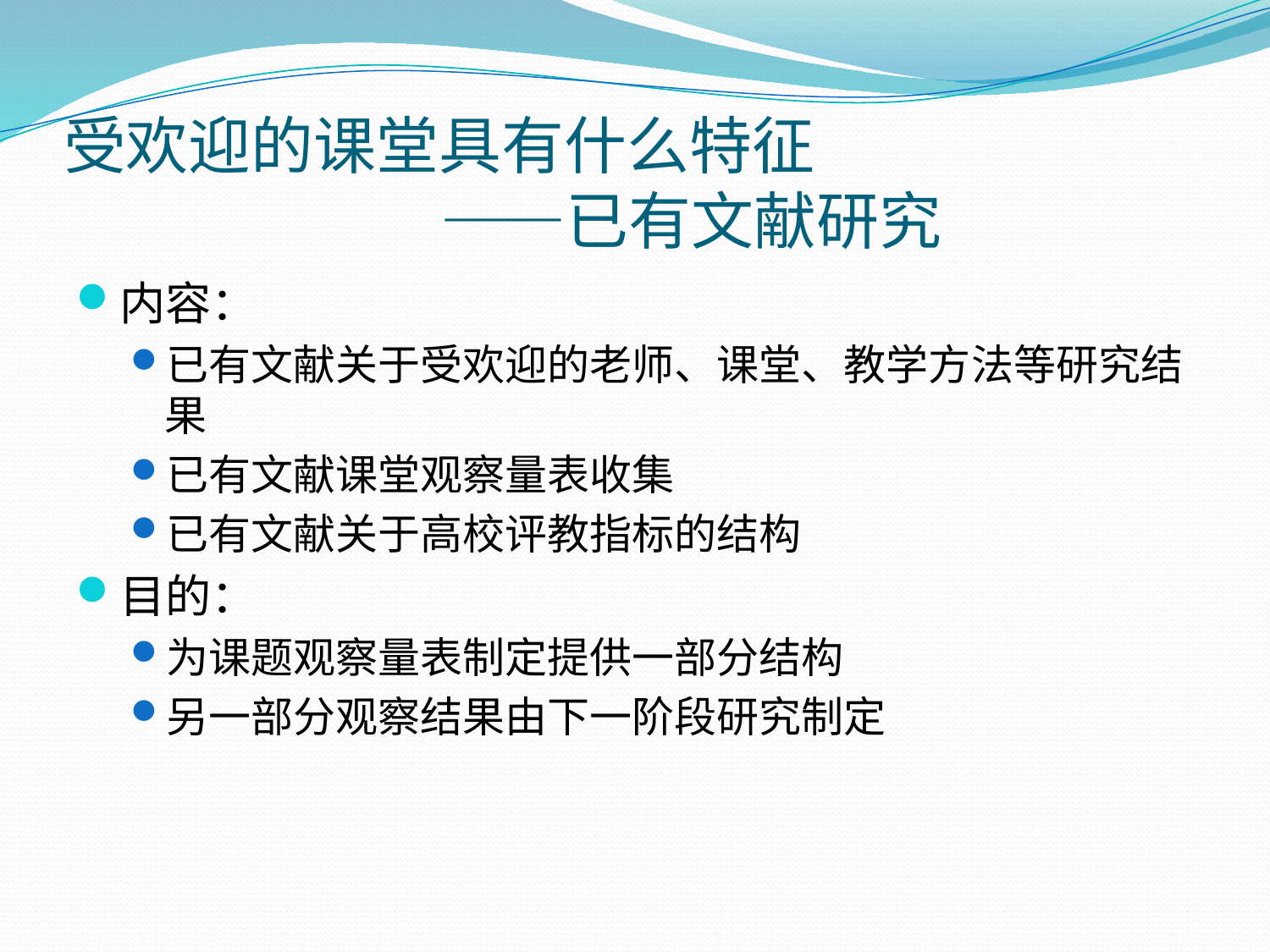

# 受欢迎的课堂具有什么特征 ——已有文献研究
内容：
已有文献关于受欢迎的老师、课堂、教学方法等研究结果
已有文献课堂观察量表收集
已有文献关于高校评教指标的结构
目的：
为课题观察量表制定提供一部分结构
另一部分观察结果由下一阶段研究制定